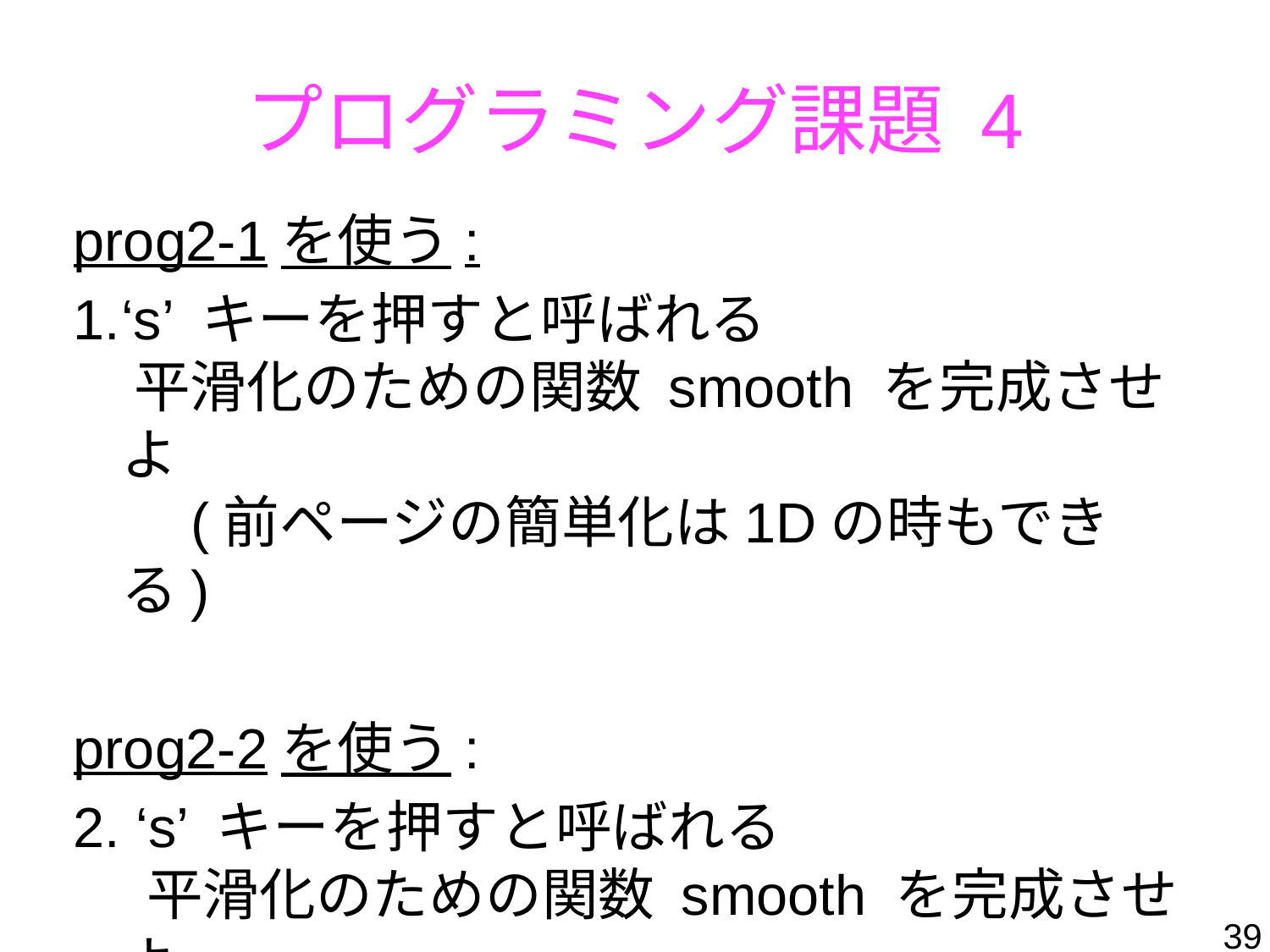

プログラミング課題 4
prog2-1を使う:
‘s’ キーを押すと呼ばれる
 平滑化のための関数 smooth を完成させよ
　(前ページの簡単化は1Dの時もできる)

prog2-2を使う:
2. ‘s’ キーを押すと呼ばれる
  平滑化のための関数 smooth を完成させよ
39